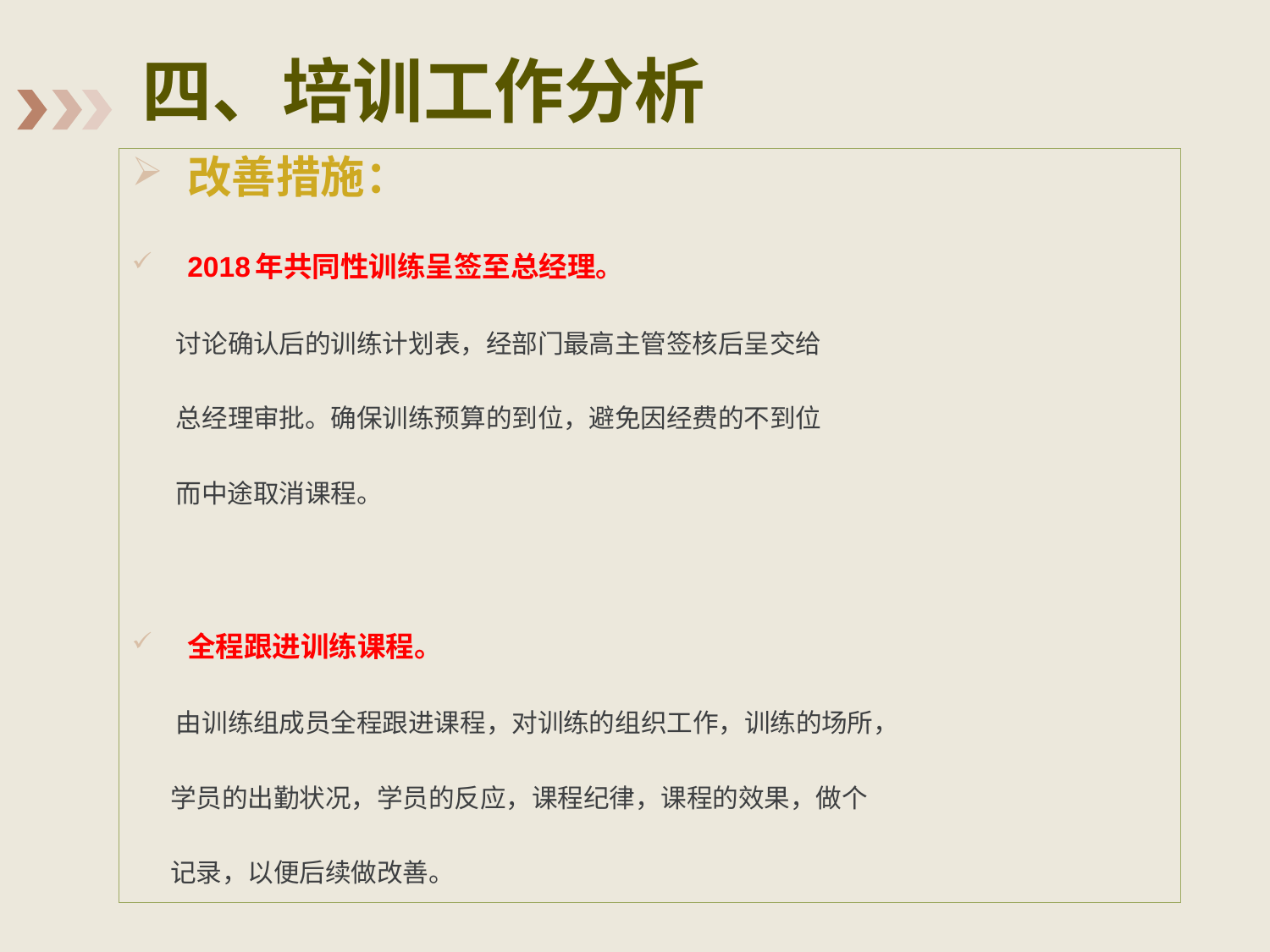

# 四、培训工作分析
改善措施：
2018年共同性训练呈签至总经理。
       讨论确认后的训练计划表，经部门最高主管签核后呈交给
       总经理审批。确保训练预算的到位，避免因经费的不到位
       而中途取消课程。

全程跟进训练课程。
       由训练组成员全程跟进课程，对训练的组织工作，训练的场所，
      学员的出勤状况，学员的反应，课程纪律，课程的效果，做个
      记录，以便后续做改善。